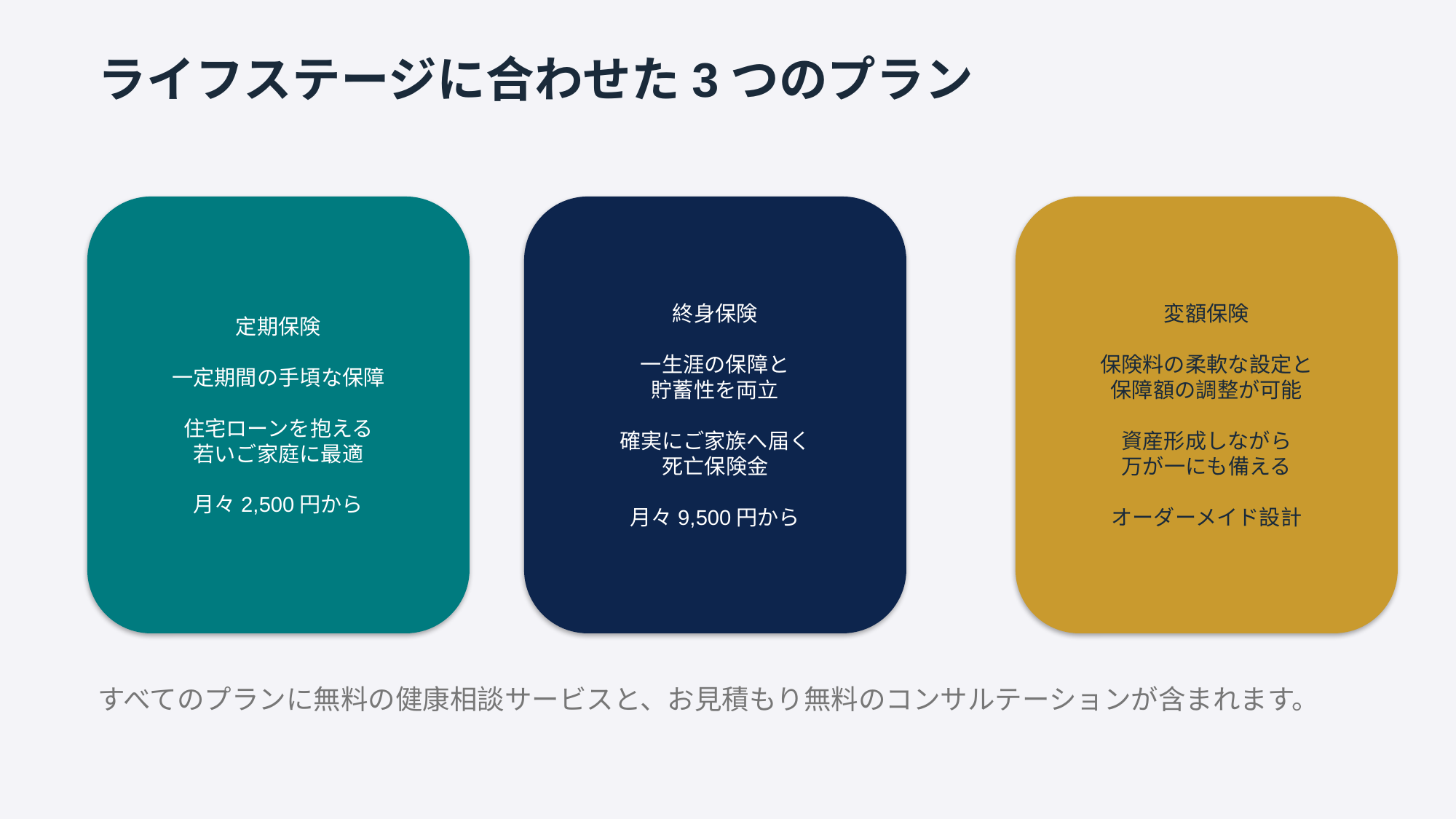

ライフステージに合わせた3つのプラン
定期保険
一定期間の手頃な保障
住宅ローンを抱える
若いご家庭に最適
月々2,500円から
終身保険
一生涯の保障と
貯蓄性を両立
確実にご家族へ届く
死亡保険金
月々9,500円から
変額保険
保険料の柔軟な設定と
保障額の調整が可能
資産形成しながら
万が一にも備える
オーダーメイド設計
すべてのプランに無料の健康相談サービスと、お見積もり無料のコンサルテーションが含まれます。